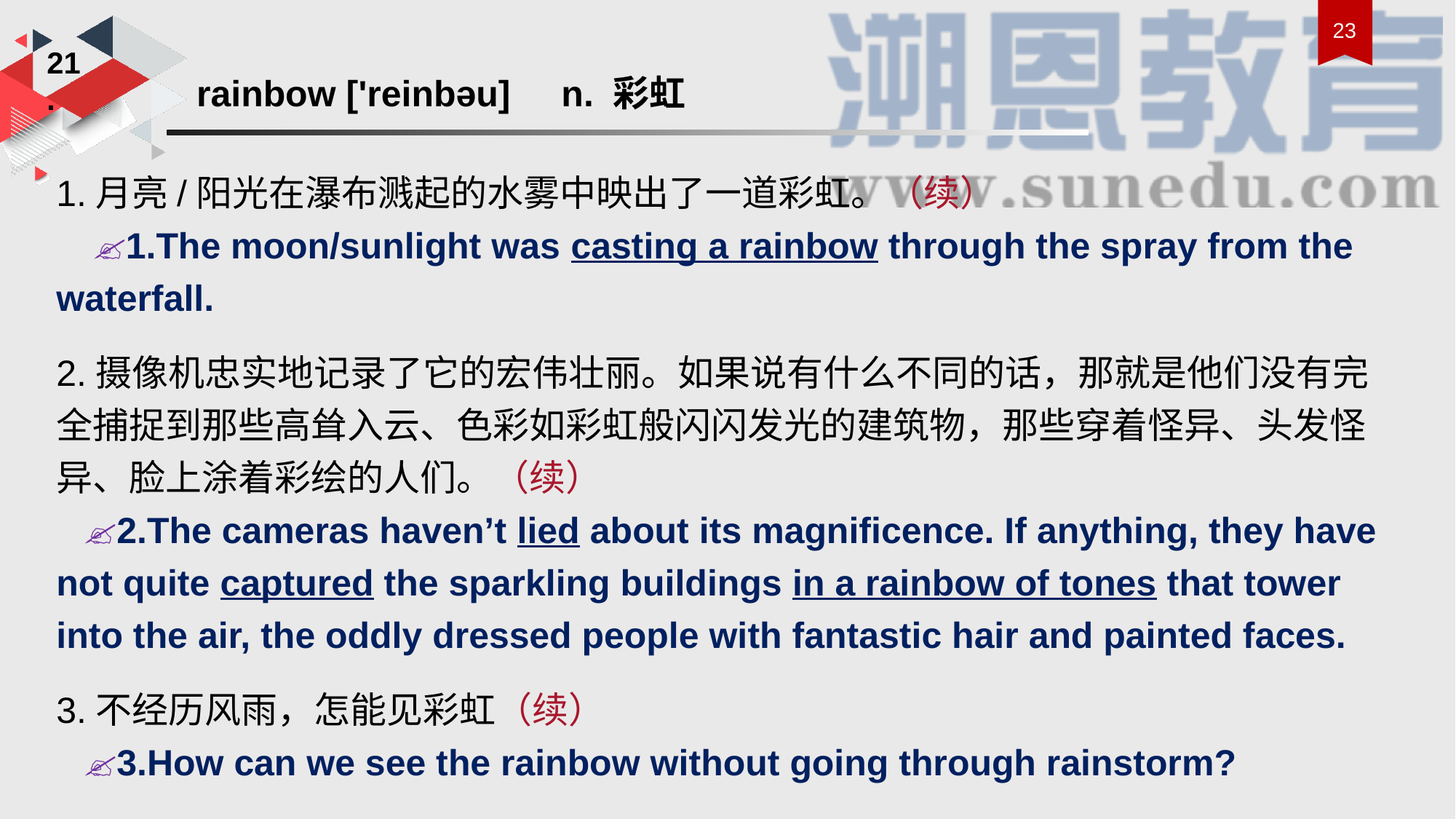

21.
rainbow ['reinbəu]     n. 彩虹

1.月亮/阳光在瀑布溅起的水雾中映出了一道彩虹。（续）
    ✍1.The moon/sunlight was casting a rainbow through the spray from the waterfall.

2.摄像机忠实地记录了它的宏伟壮丽。如果说有什么不同的话，那就是他们没有完全捕捉到那些高耸入云、色彩如彩虹般闪闪发光的建筑物，那些穿着怪异、头发怪异、脸上涂着彩绘的人们。（续）
   ✍2.The cameras haven’t lied about its magnificence. If anything, they have not quite captured the sparkling buildings in a rainbow of tones that tower into the air, the oddly dressed people with fantastic hair and painted faces.

3.不经历风雨，怎能见彩虹（续）
   ✍3.How can we see the rainbow without going through rainstorm?